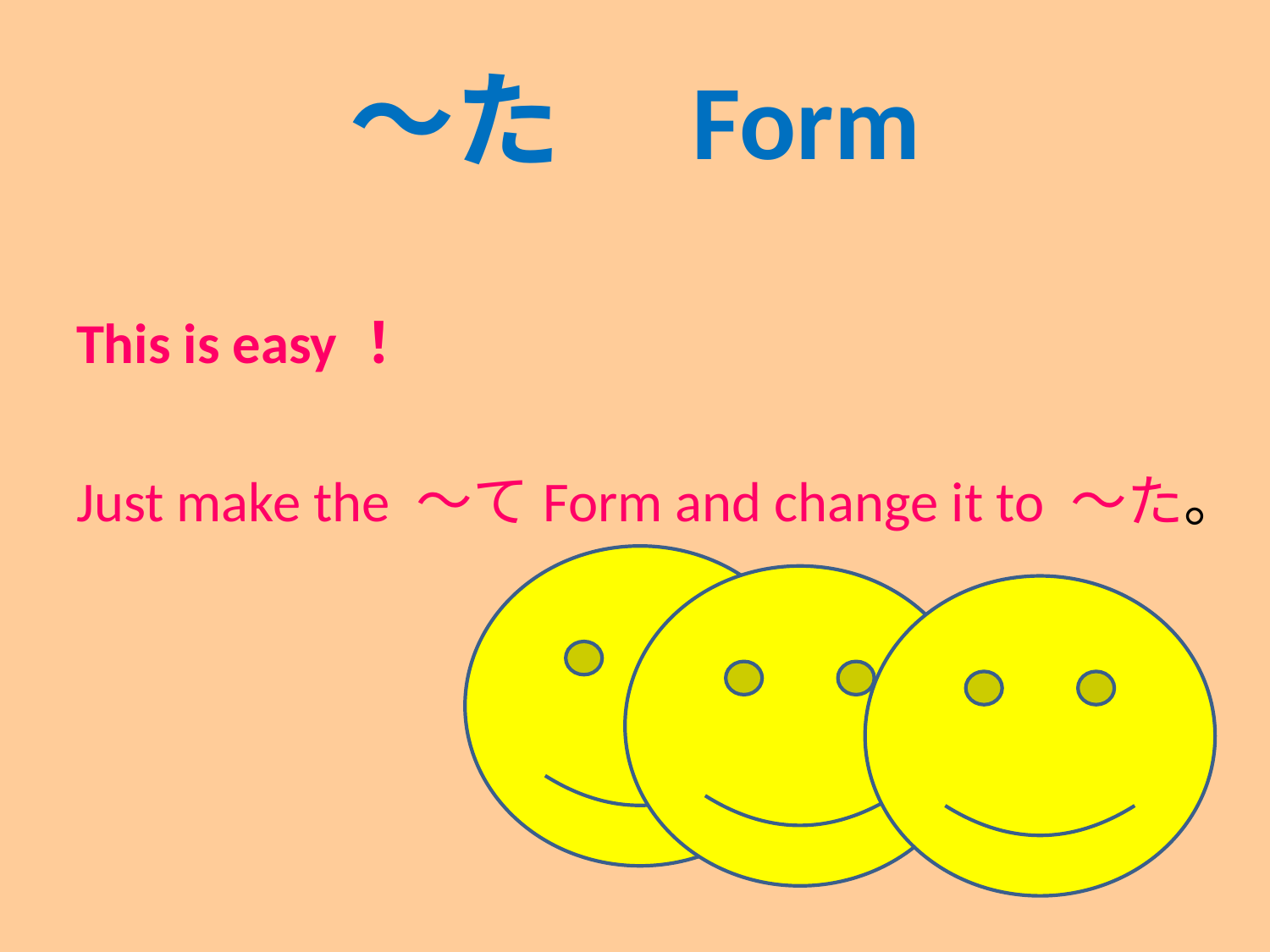

# ～た　Form

This is easy！

Just make the ～てForm and change it to ～た。